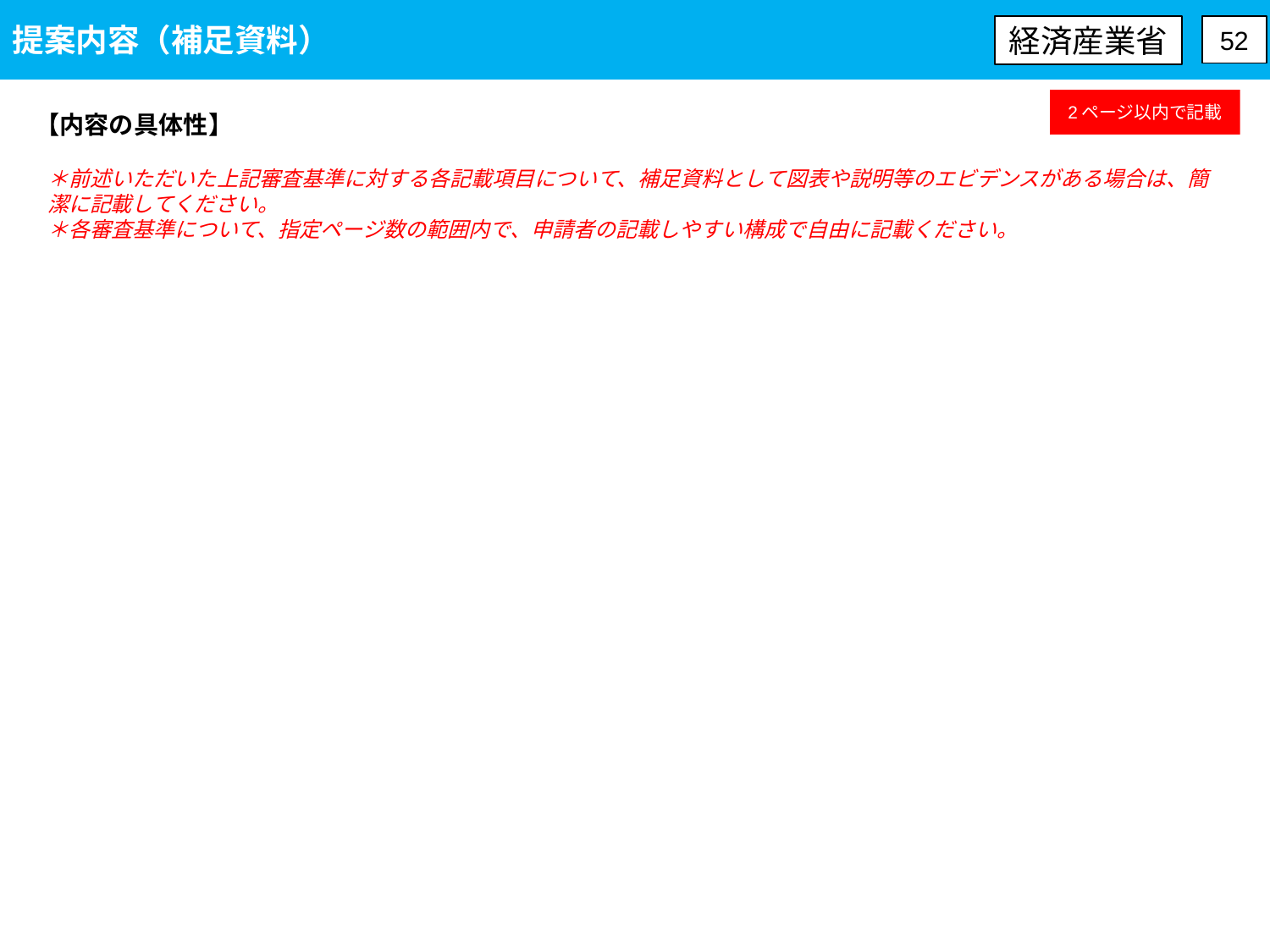

提案内容（補足資料）
経済産業省
52
2ページ以内で記載
【内容の具体性】
＊前述いただいた上記審査基準に対する各記載項目について、補足資料として図表や説明等のエビデンスがある場合は、簡潔に記載してください。
＊各審査基準について、指定ページ数の範囲内で、申請者の記載しやすい構成で自由に記載ください。